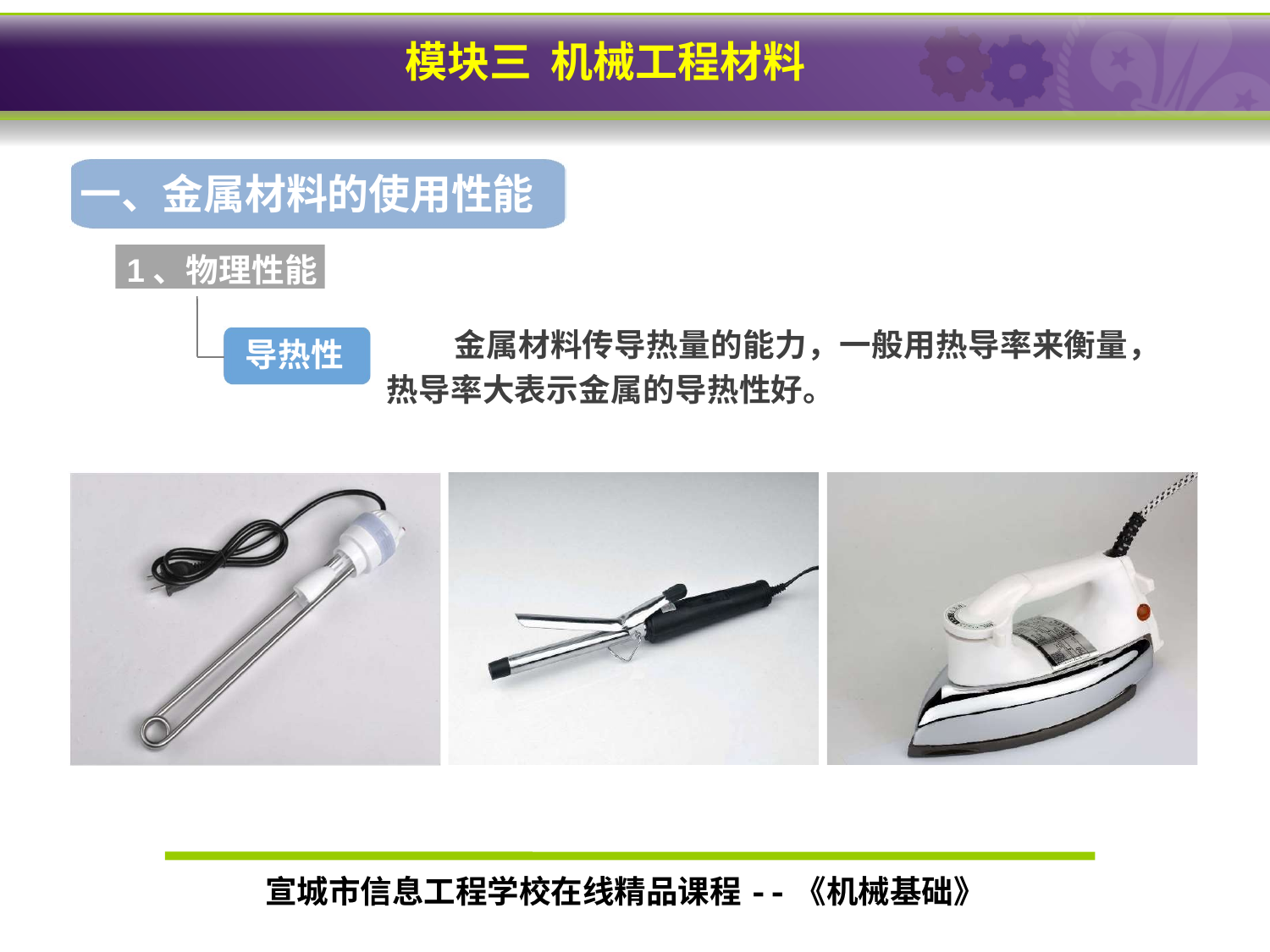

一、金属材料的使用性能
1、物理性能

金属材料传导热量的能力，一般用热导率来衡量， 热导率大表示金属的导热性好。

导热性